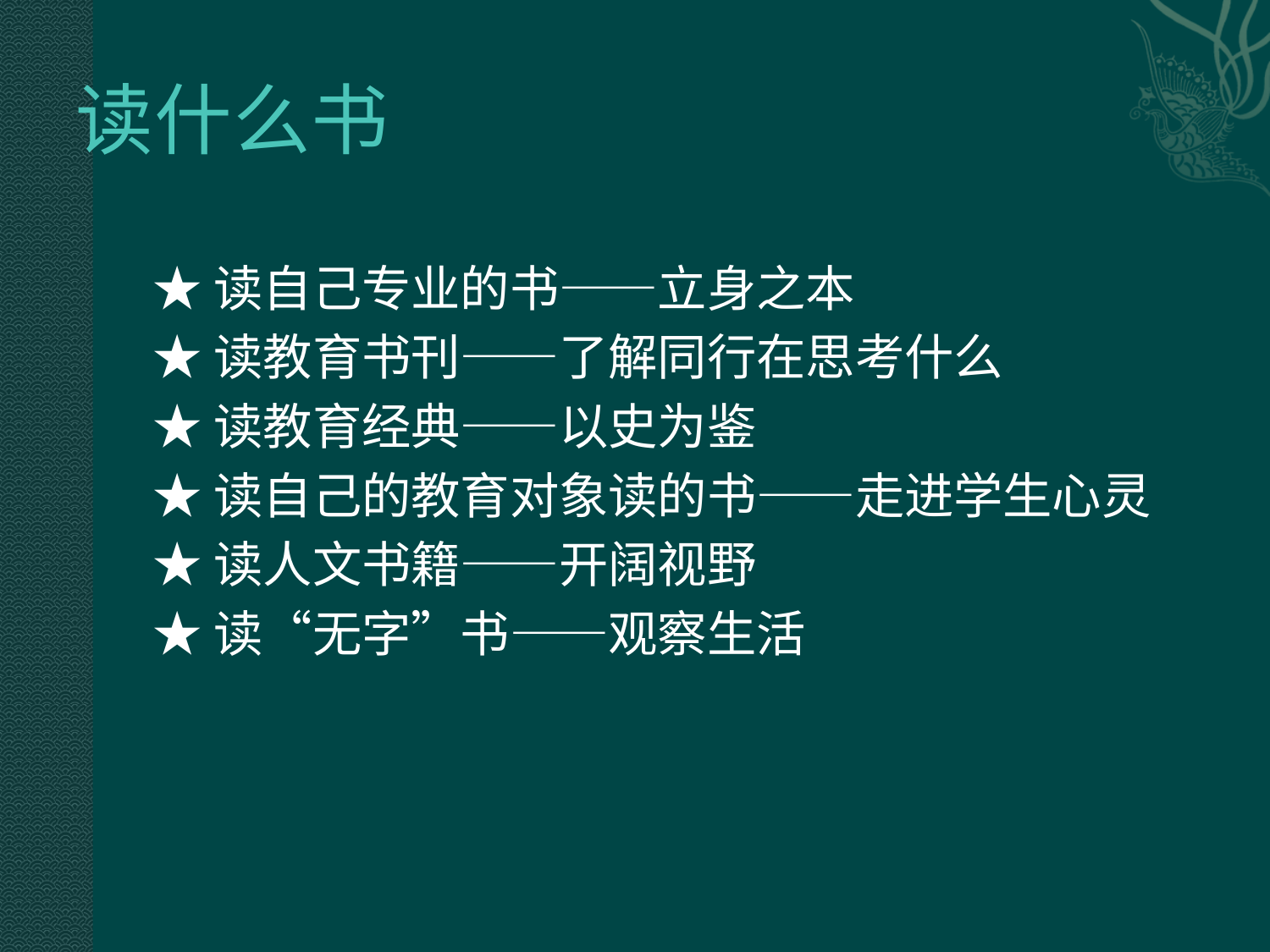

# 读什么书
★读自己专业的书——立身之本
★读教育书刊——了解同行在思考什么
★读教育经典——以史为鉴
★读自己的教育对象读的书——走进学生心灵
★读人文书籍——开阔视野
★读“无字”书——观察生活